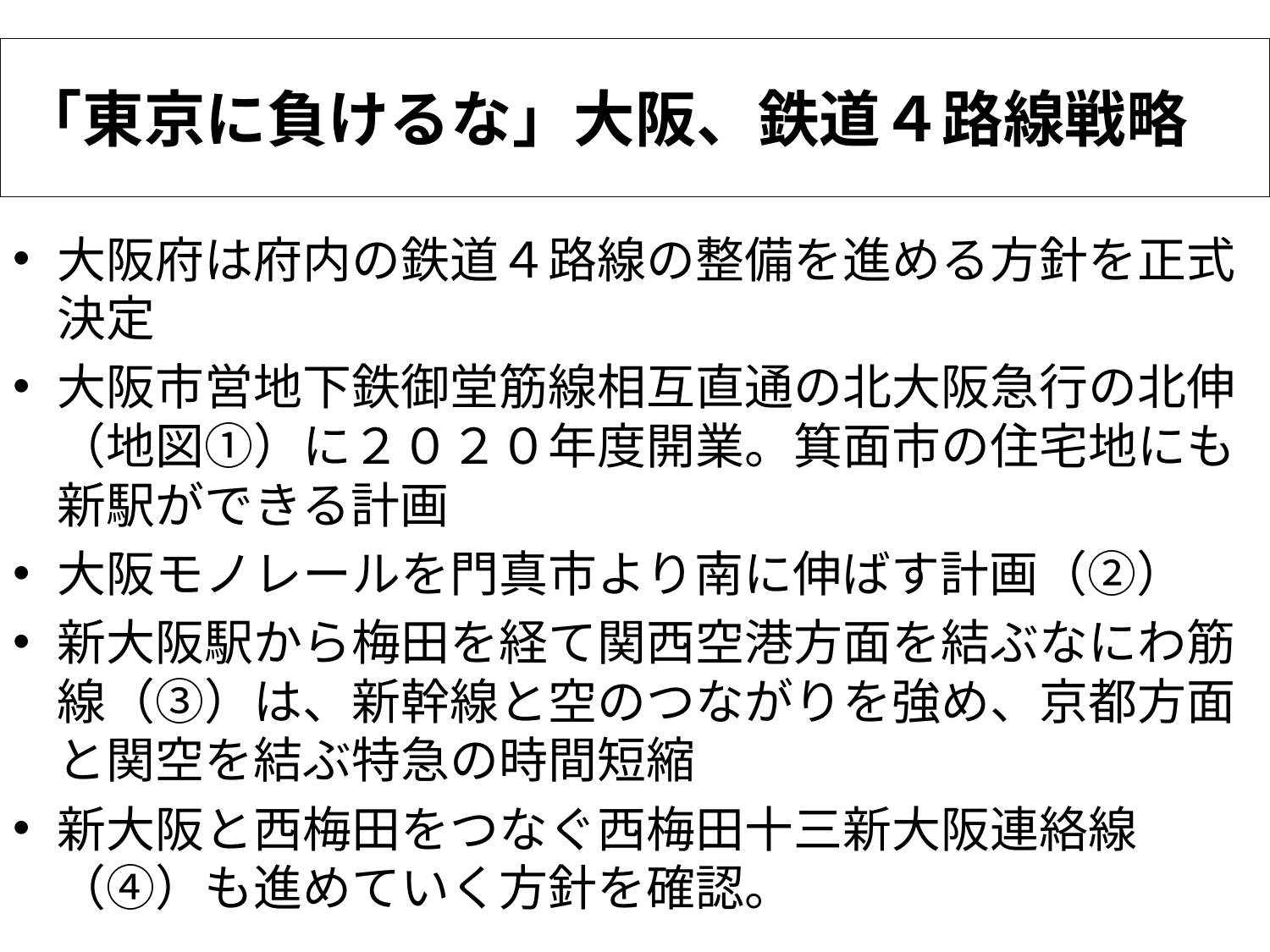

# 「東京に負けるな」大阪、鉄道４路線戦略
大阪府は府内の鉄道４路線の整備を進める方針を正式決定
大阪市営地下鉄御堂筋線相互直通の北大阪急行の北伸（地図①）に２０２０年度開業。箕面市の住宅地にも新駅ができる計画
大阪モノレールを門真市より南に伸ばす計画（②）
新大阪駅から梅田を経て関西空港方面を結ぶなにわ筋線（③）は、新幹線と空のつながりを強め、京都方面と関空を結ぶ特急の時間短縮
新大阪と西梅田をつなぐ西梅田十三新大阪連絡線（④）も進めていく方針を確認。